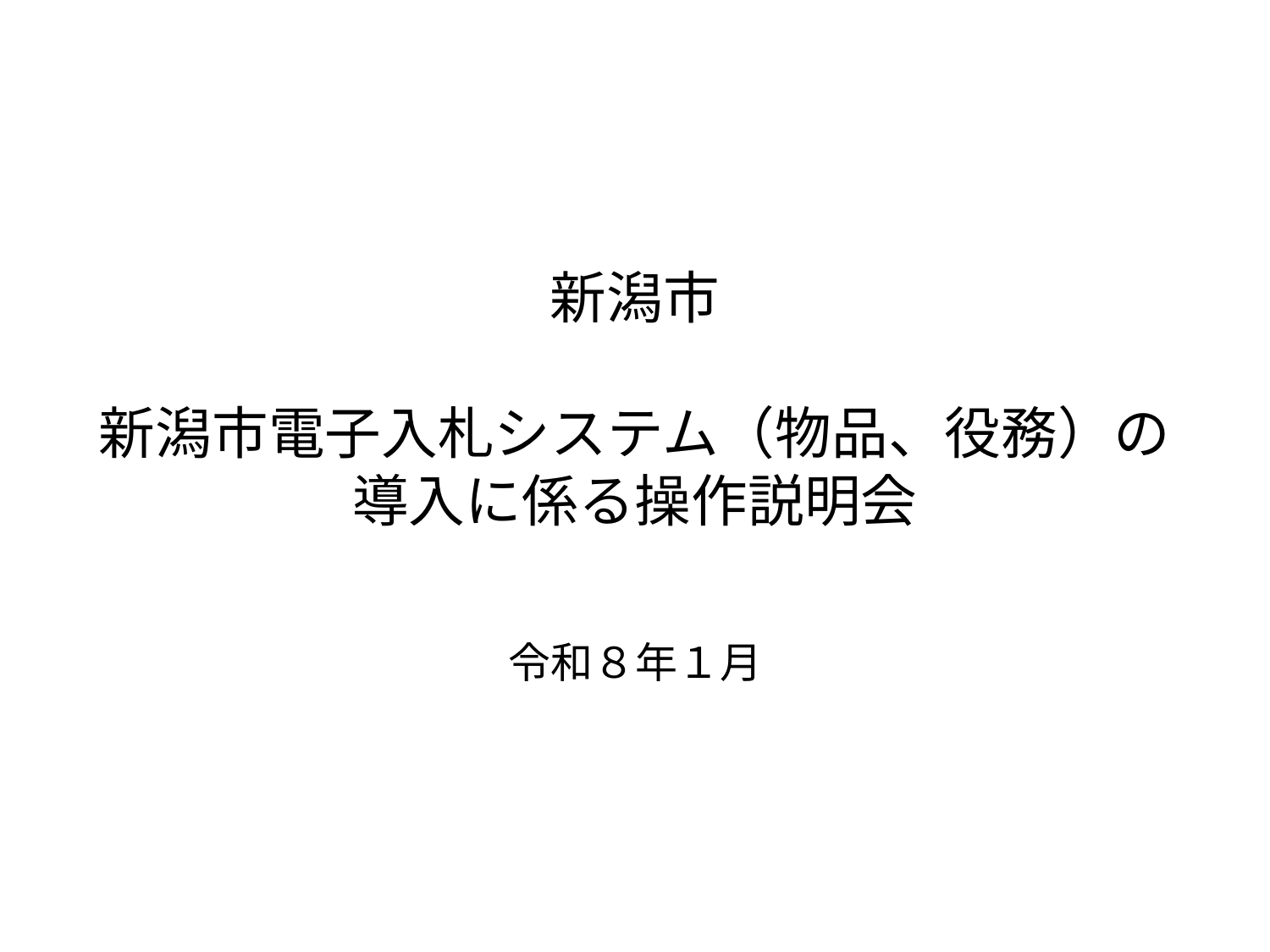

新潟市
新潟市電子入札システム（物品、役務）の
導入に係る操作説明会
令和８年１月